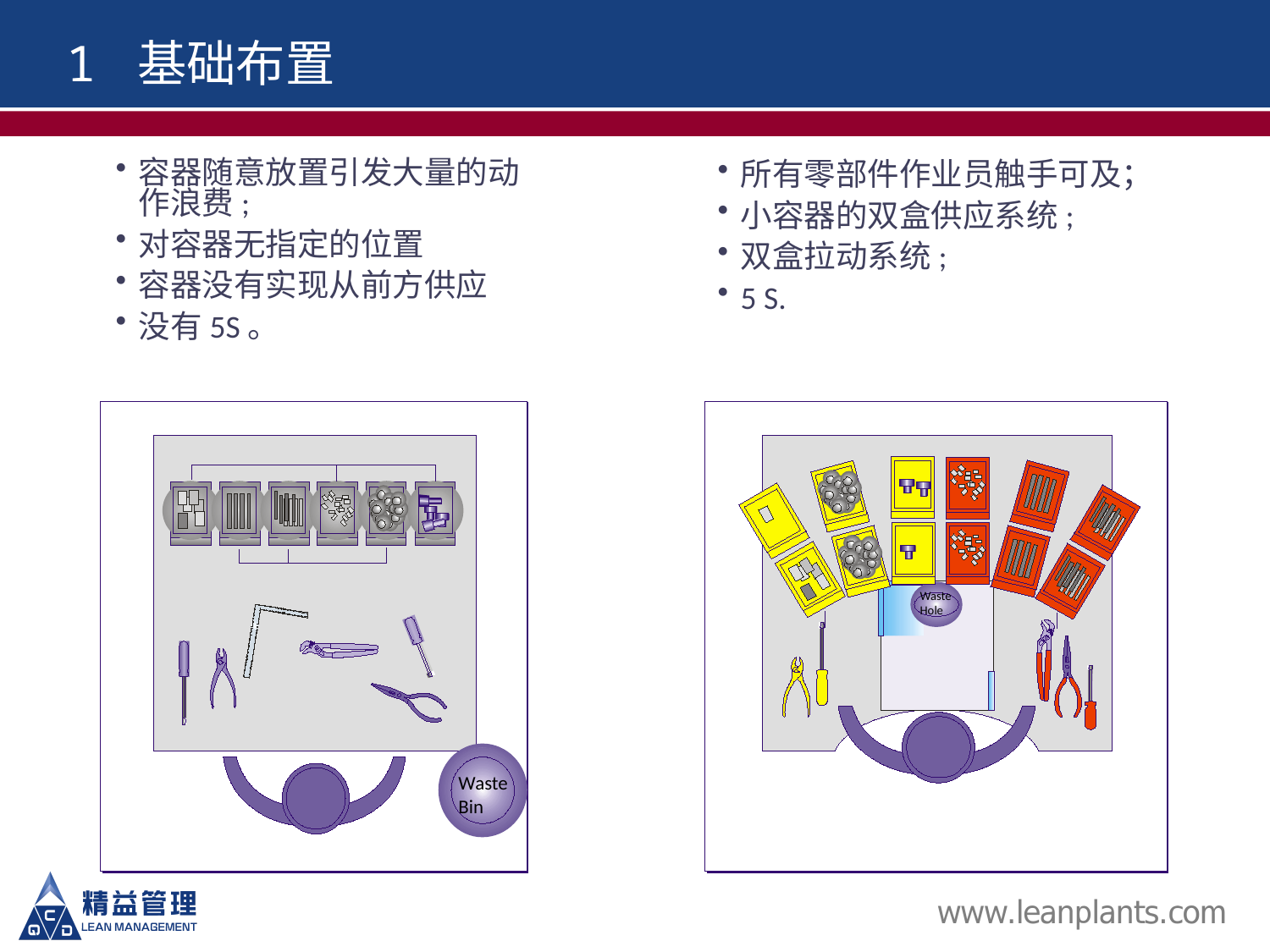

1 基础布置
容器随意放置引发大量的动作浪费;
对容器无指定的位置
容器没有实现从前方供应
没有5S。

Waste
Bin
所有零部件作业员触手可及；
小容器的双盒供应系统;
双盒拉动系统;
5 S.

Waste
Hole